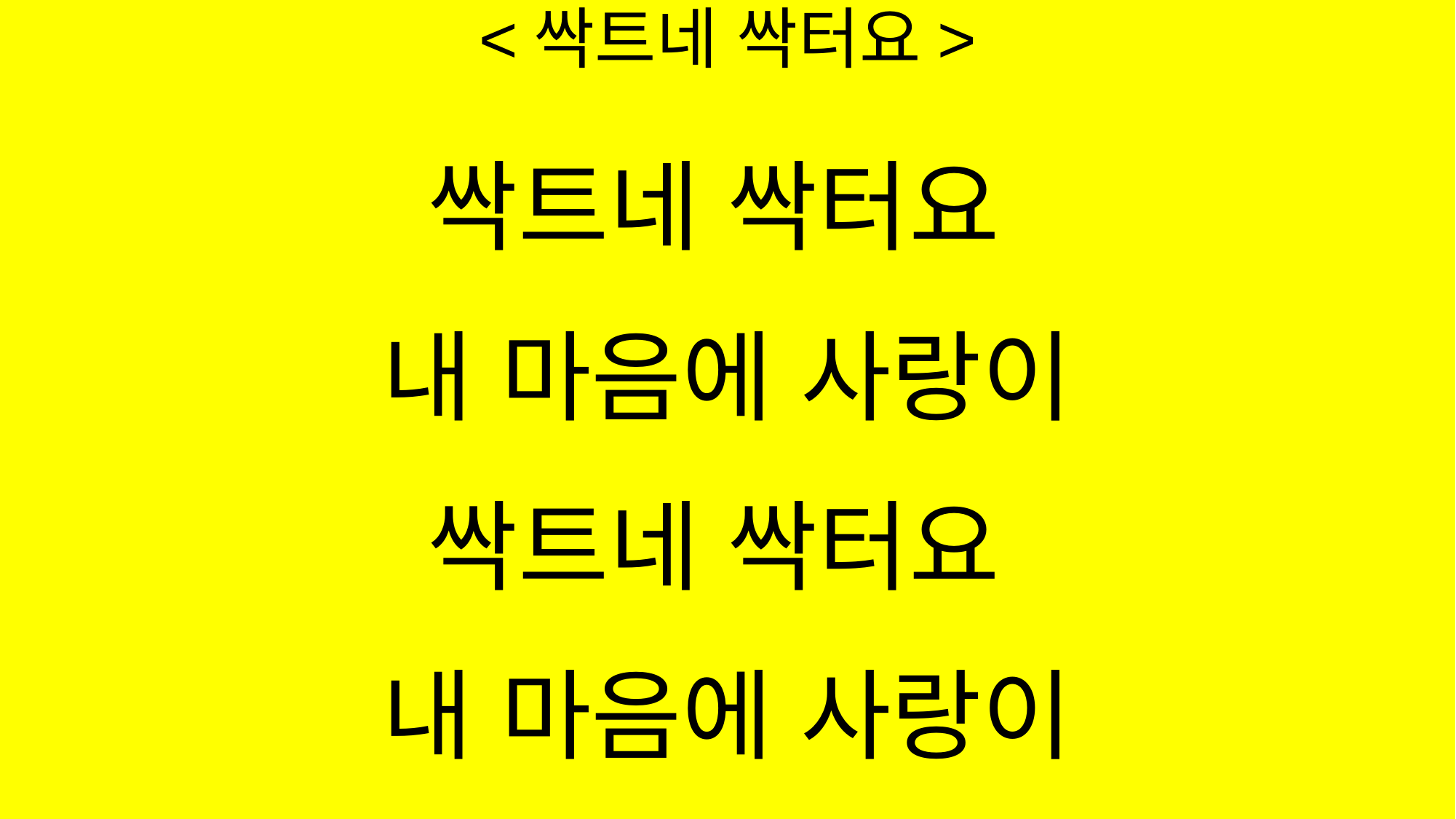

# <싹트네 싹터요>
싹트네 싹터요

내 마음에 사랑이

싹트네 싹터요

내 마음에 사랑이